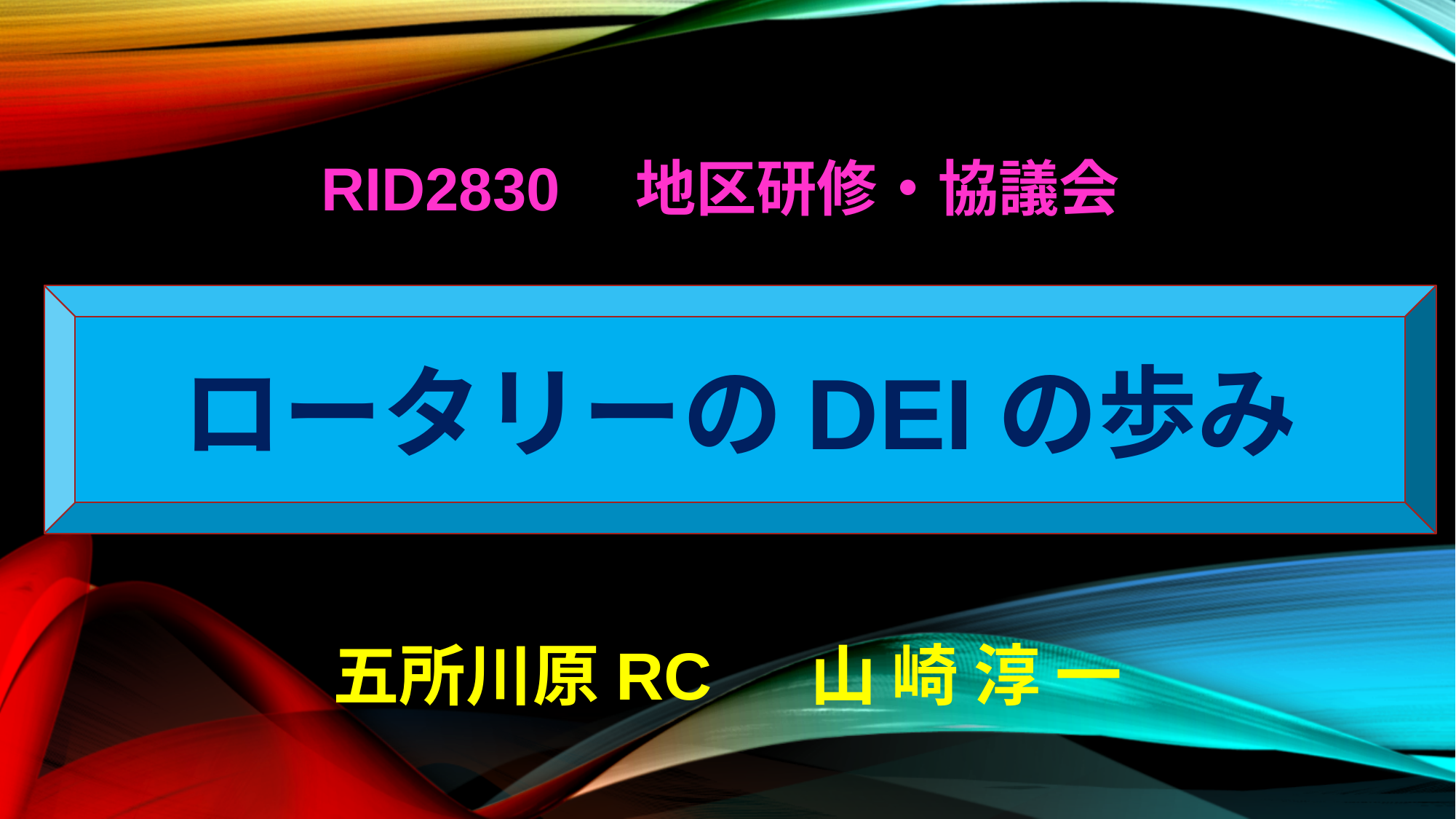

# Rid2830　地区研修・協議会
ロータリーのDEIの歩み
五所川原RC　 山 崎 淳 一